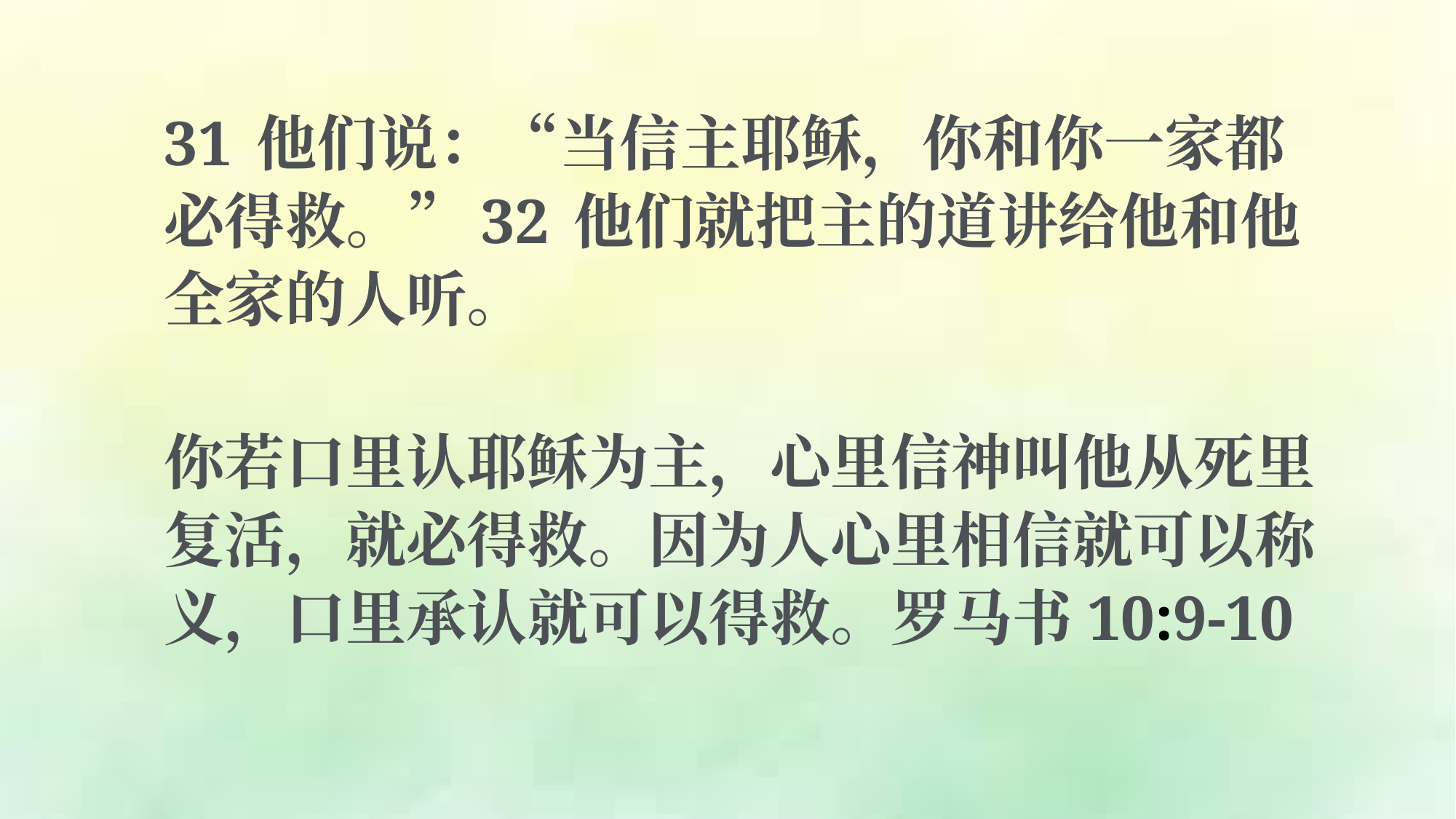

31 他们说：“当信主耶稣，你和你一家都必得救。”32 他们就把主的道讲给他和他全家的人听。
你若口里认耶稣为主，心里信神叫他从死里复活，就必得救。因为人心里相信就可以称义，口里承认就可以得救。罗马书10:9-10